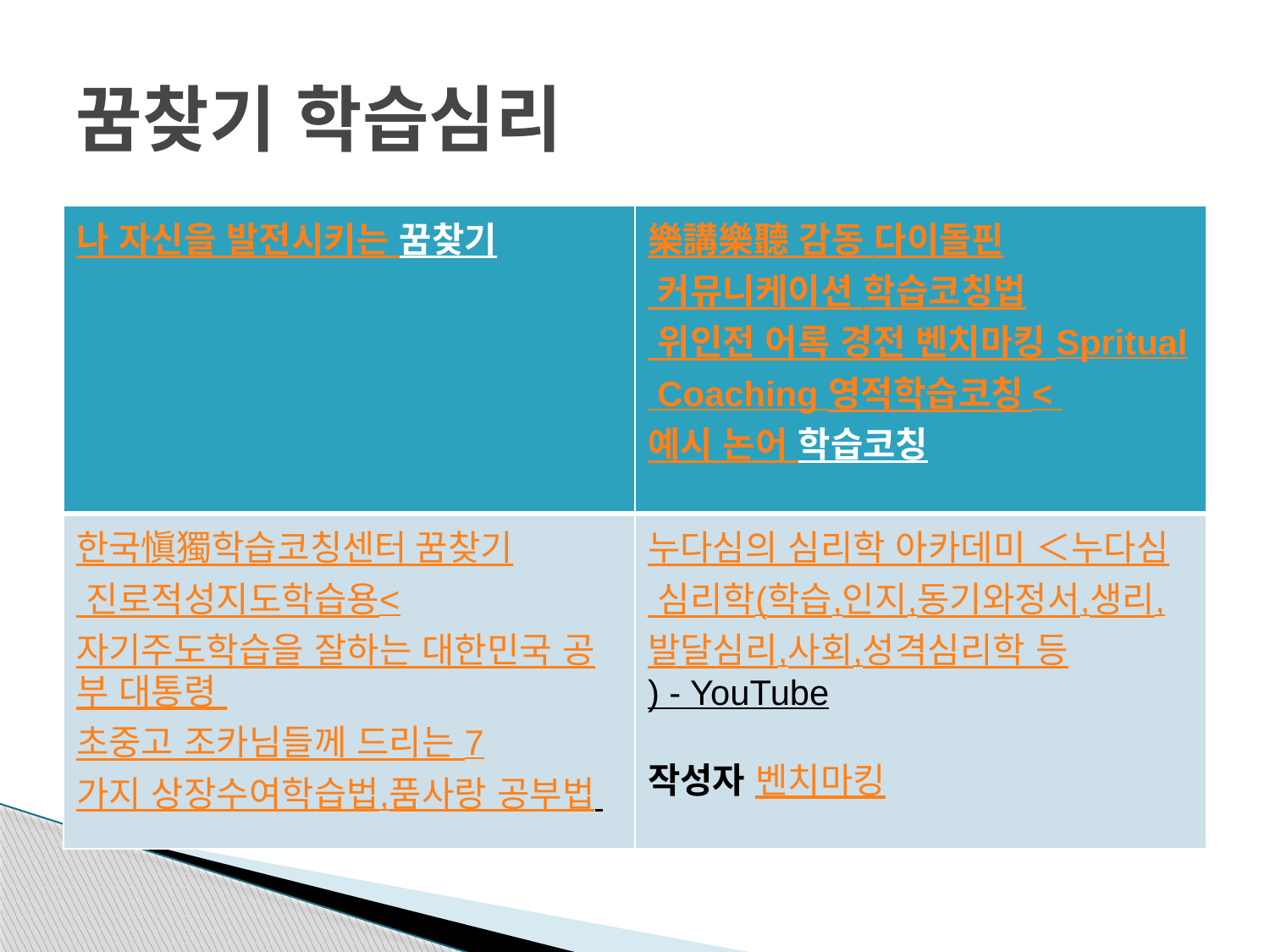

# 꿈찾기 학습심리
| 나 자신을 발전시키는 꿈찾기 | 樂講樂聽 감동 다이돌핀 커뮤니케이션 학습코칭법 위인전 어록 경전 벤치마킹 Spritual Coaching 영적학습코칭 < 예시 논어 학습코칭 |
| --- | --- |
| 한국愼獨학습코칭센터 꿈찾기 진로적성지도학습용<자기주도학습을 잘하는 대한민국 공부 대통령 초중고 조카님들께 드리는 7가지 상장수여학습법,품사랑 공부법 | 누다심의 심리학 아카데미 ＜누다심 심리학(학습,인지,동기와정서,생리,발달심리,사회,성격심리학 등) - YouTube  작성자 벤치마킹 |